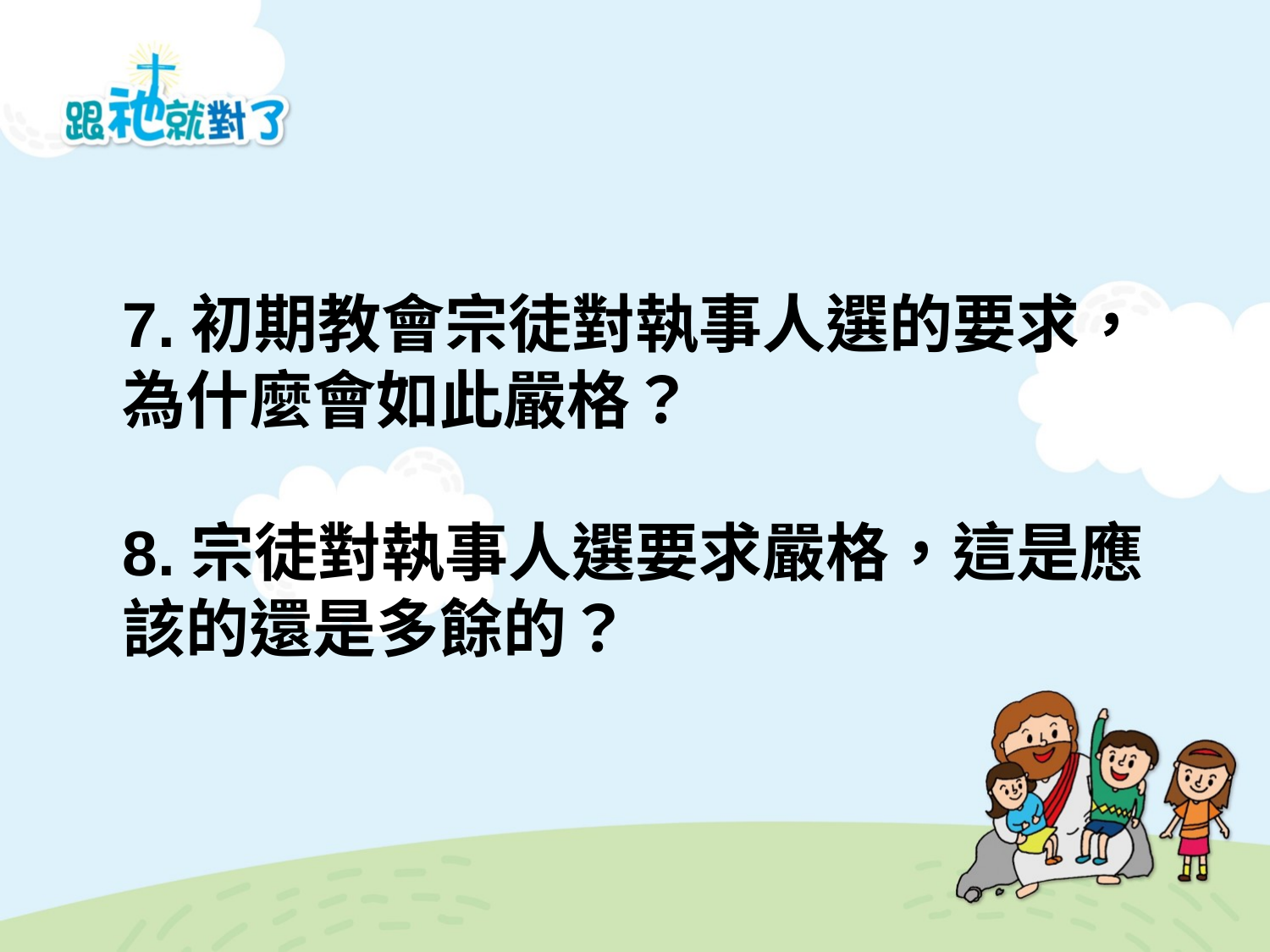

7.初期教會宗徒對執事人選的要求，為什麼會如此嚴格？

8.宗徒對執事人選要求嚴格，這是應該的還是多餘的？